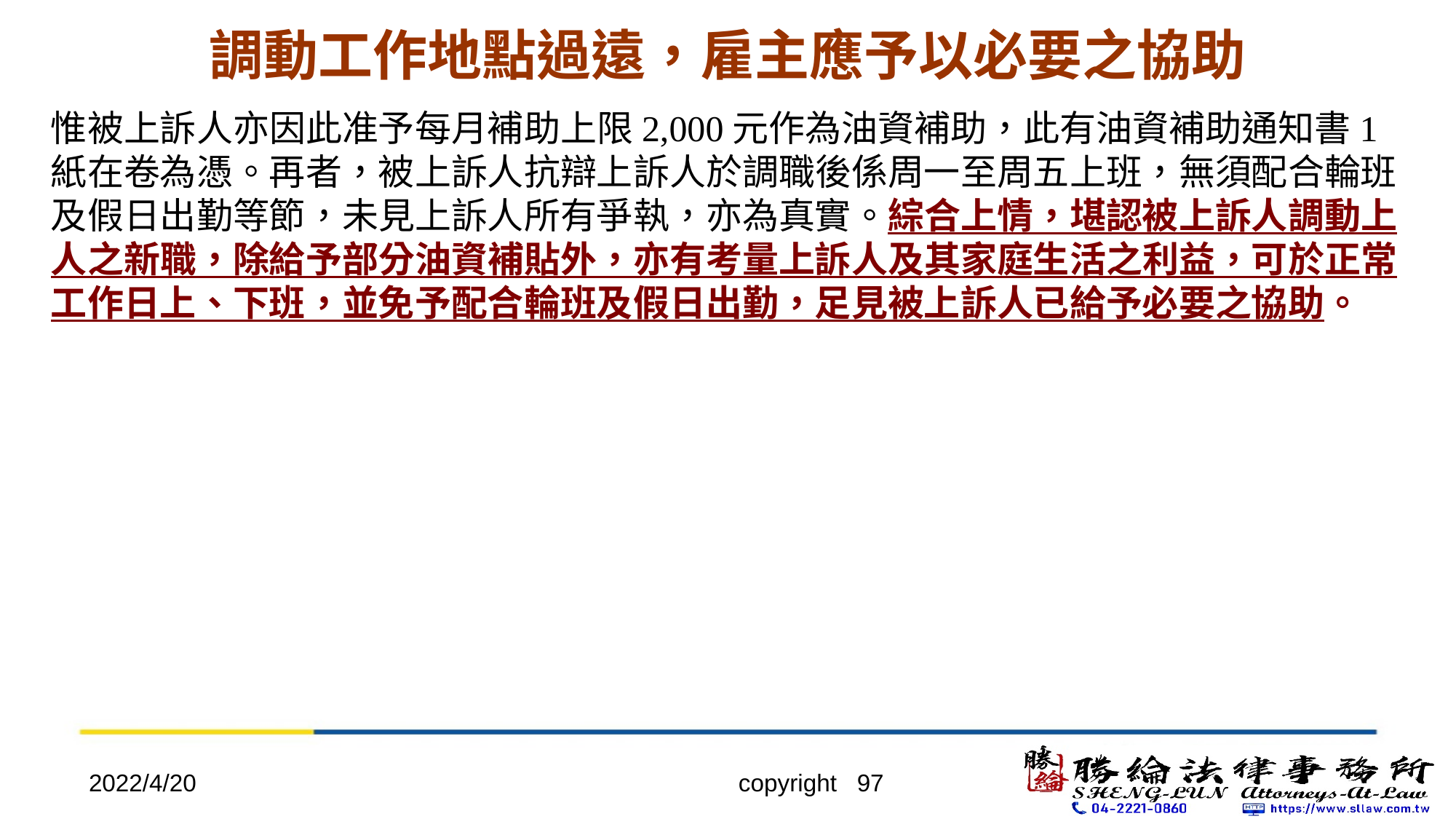

# 調動工作地點過遠，雇主應予以必要之協助
惟被上訴人亦因此准予每月補助上限2,000元作為油資補助，此有油資補助通知書1紙在卷為憑。再者，被上訴人抗辯上訴人於調職後係周一至周五上班，無須配合輪班及假日出勤等節，未見上訴人所有爭執，亦為真實。綜合上情，堪認被上訴人調動上人之新職，除給予部分油資補貼外，亦有考量上訴人及其家庭生活之利益，可於正常工作日上、下班，並免予配合輪班及假日出勤，足見被上訴人已給予必要之協助。
2022/4/20
copyright   97